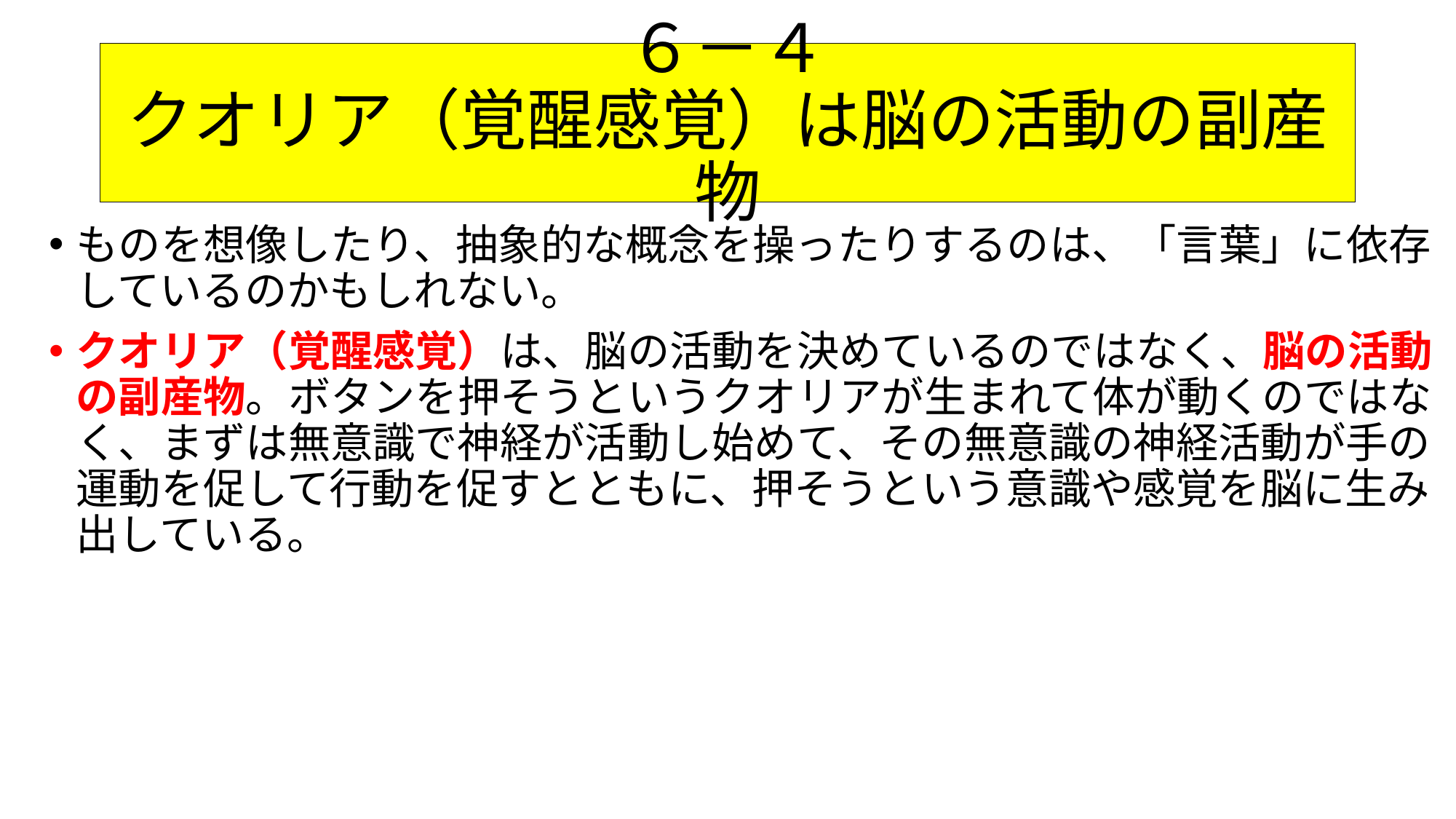

# ６－４ クオリア（覚醒感覚）は脳の活動の副産物
ものを想像したり、抽象的な概念を操ったりするのは、「言葉」に依存しているのかもしれない。
クオリア（覚醒感覚）は、脳の活動を決めているのではなく、脳の活動の副産物。ボタンを押そうというクオリアが生まれて体が動くのではなく、まずは無意識で神経が活動し始めて、その無意識の神経活動が手の運動を促して行動を促すとともに、押そうという意識や感覚を脳に生み出している。